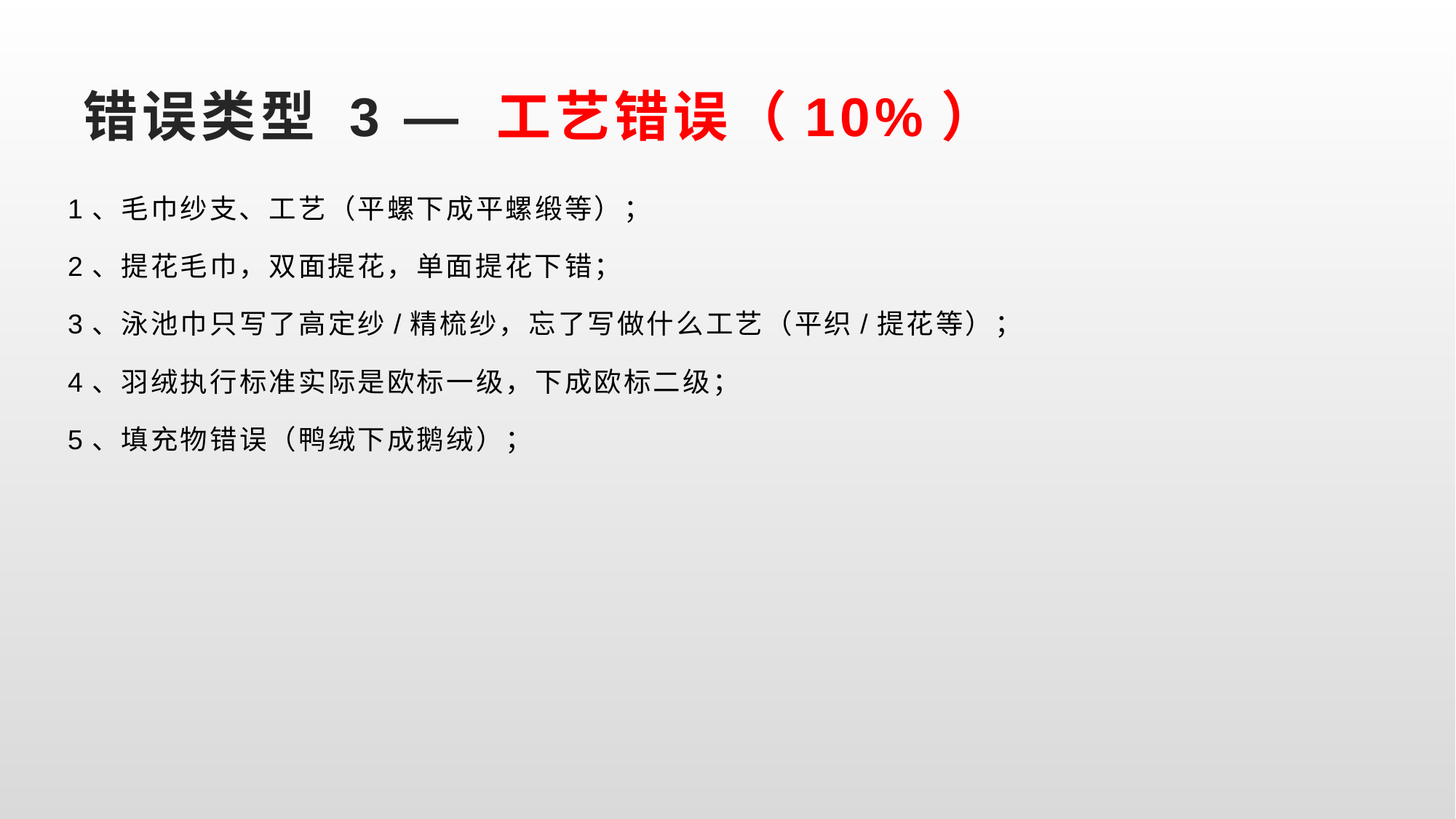

# 错误类型 3 — 工艺错误（10%）
1、毛巾纱支、工艺（平螺下成平螺缎等）；
2、提花毛巾，双面提花，单面提花下错；
3、泳池巾只写了高定纱/精梳纱，忘了写做什么工艺（平织/提花等）；
4、羽绒执行标准实际是欧标一级，下成欧标二级；
5、填充物错误（鸭绒下成鹅绒）；
39